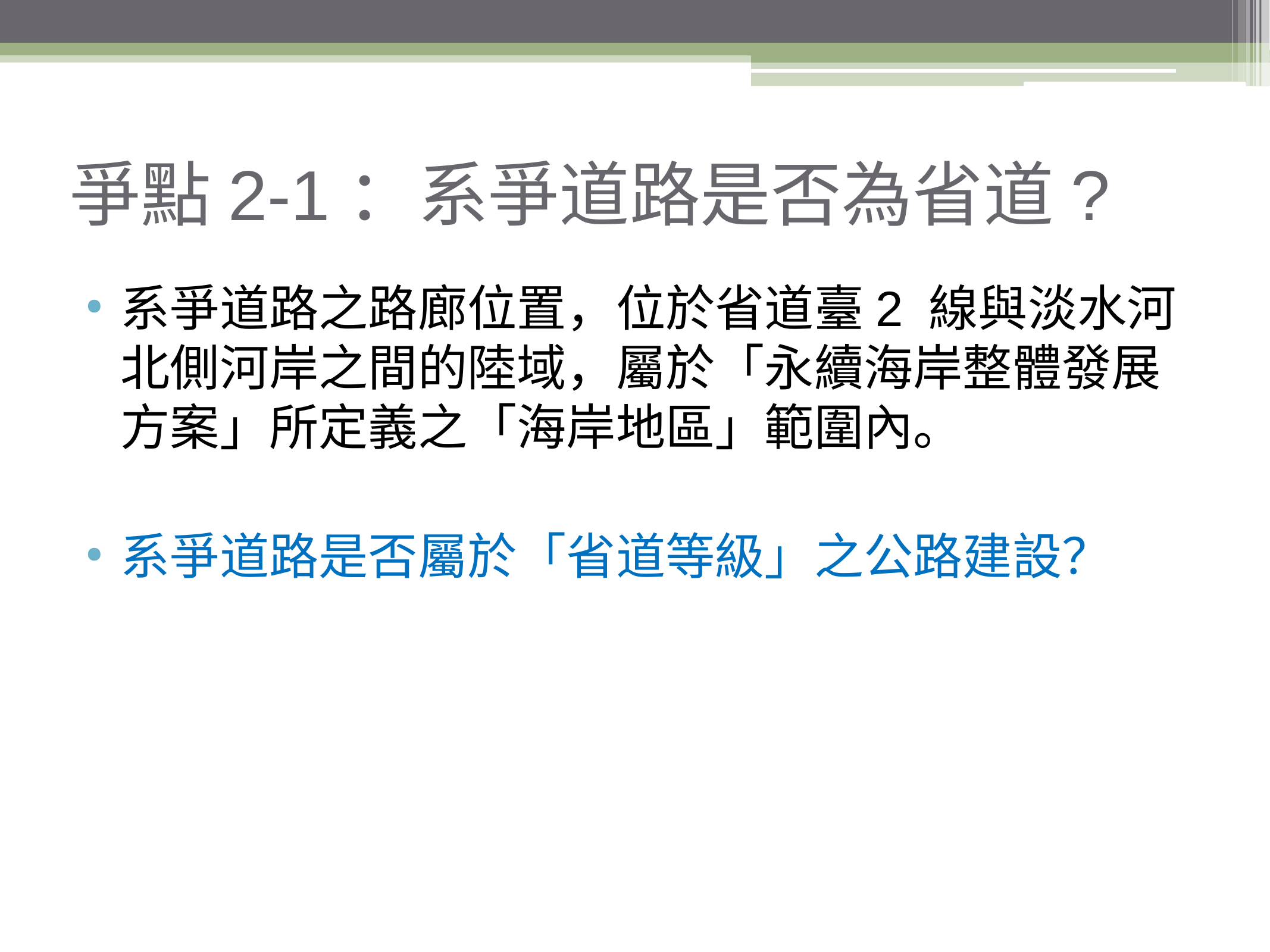

# 爭點2-1：系爭道路是否為省道?
系爭道路之路廊位置，位於省道臺2 線與淡水河北側河岸之間的陸域，屬於「永續海岸整體發展方案」所定義之「海岸地區」範圍內。

系爭道路是否屬於「省道等級」之公路建設？